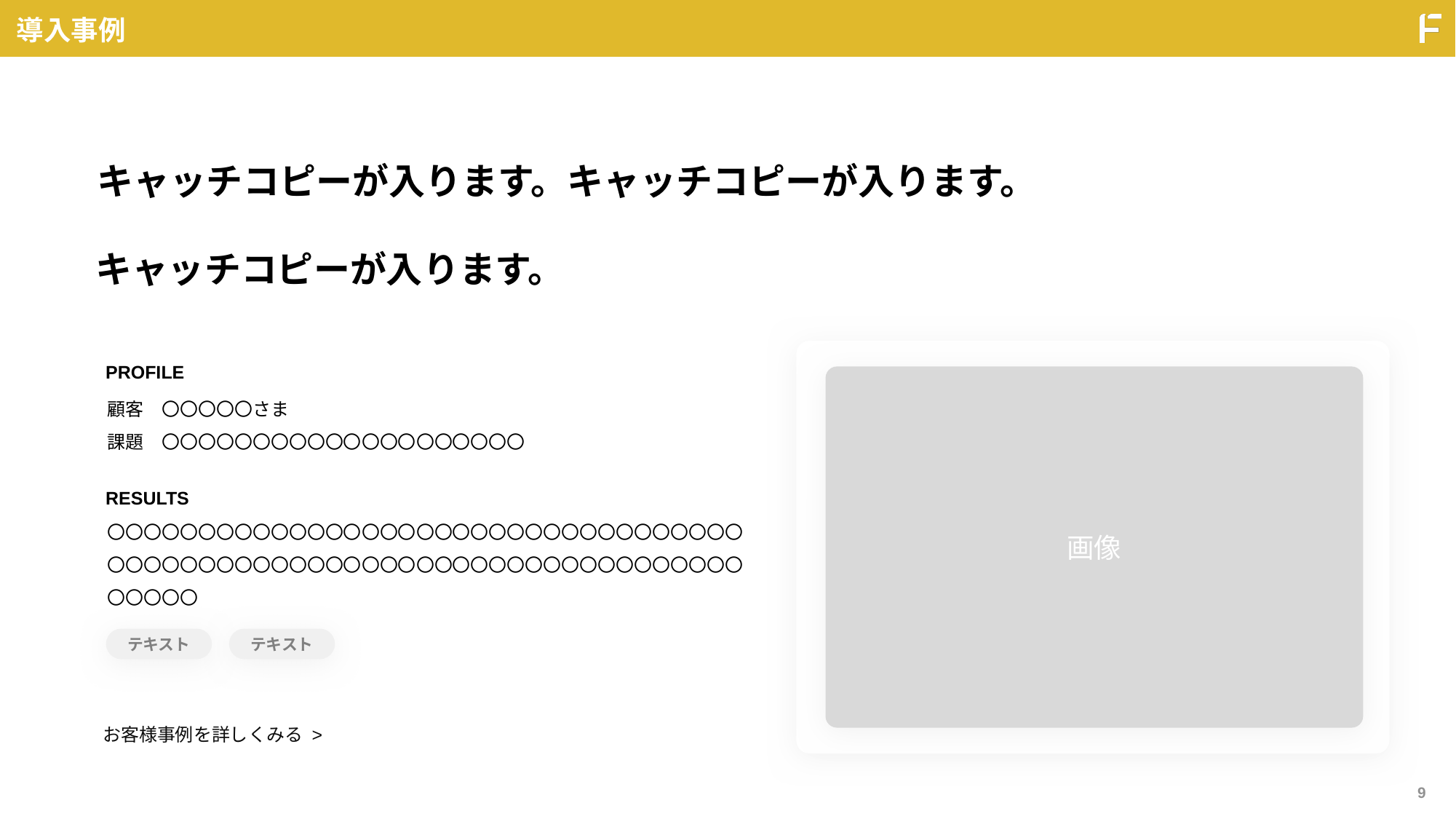

導入事例
キャッチコピーが入ります。キャッチコピーが入ります。

キャッチコピーが入ります。

PROFILE
画像
顧客　〇〇〇〇〇さま
課題　〇〇〇〇〇〇〇〇〇〇〇〇〇〇〇〇〇〇〇〇
RESULTS
〇〇〇〇〇〇〇〇〇〇〇〇〇〇〇〇〇〇〇〇〇〇〇〇〇〇〇〇〇〇〇〇〇〇〇〇〇〇〇〇〇〇〇〇〇〇〇〇〇〇〇〇〇〇〇〇〇〇〇〇〇〇〇〇〇〇〇〇〇〇〇〇〇〇〇
テキスト
テキスト
お客様事例を詳しくみる >
9